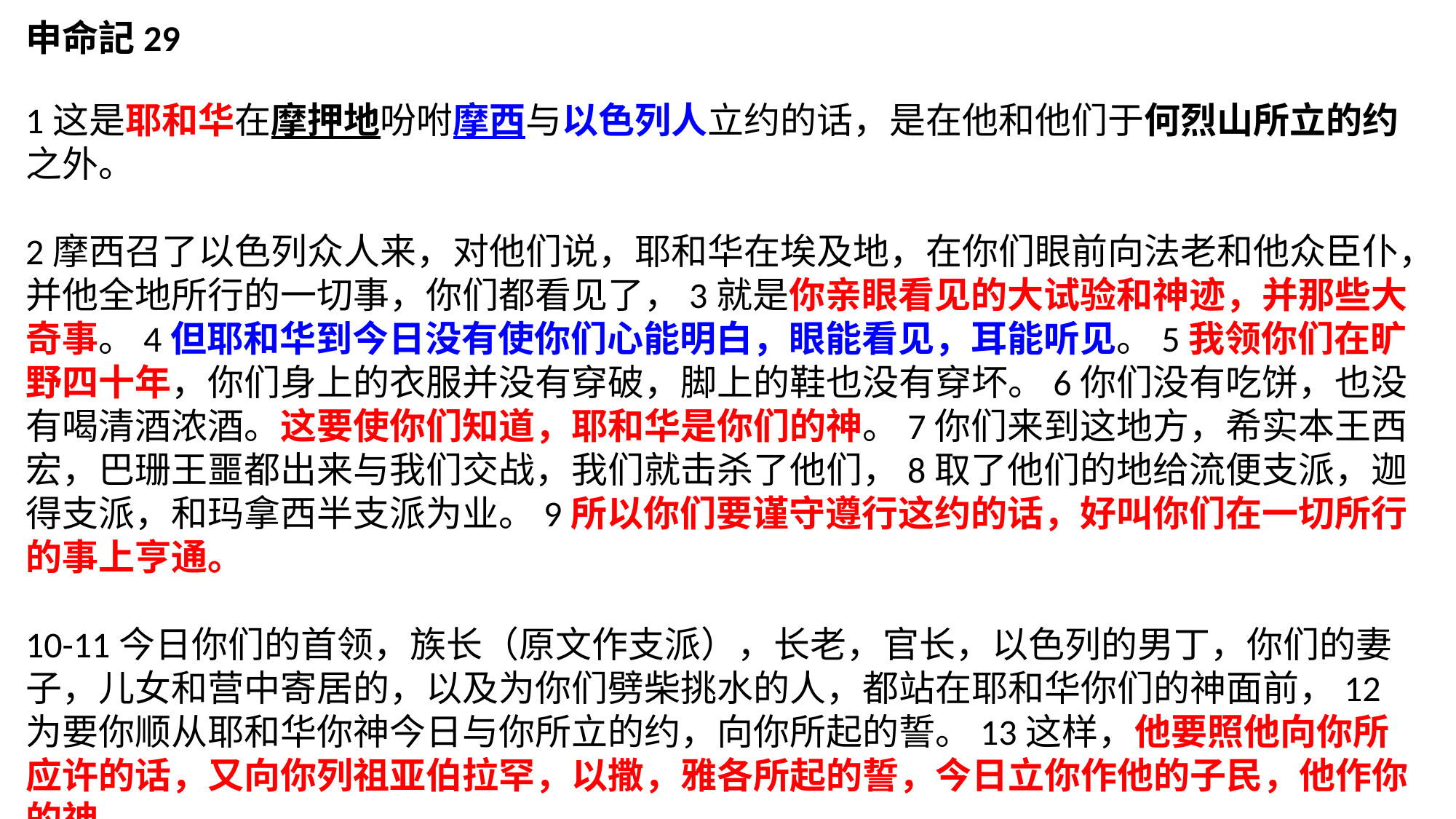

申命記29

1这是耶和华在摩押地吩咐摩西与以色列人立约的话，是在他和他们于何烈山所立的约之外。

2摩西召了以色列众人来，对他们说，耶和华在埃及地，在你们眼前向法老和他众臣仆，并他全地所行的一切事，你们都看见了，3就是你亲眼看见的大试验和神迹，并那些大奇事。4但耶和华到今日没有使你们心能明白，眼能看见，耳能听见。5我领你们在旷野四十年，你们身上的衣服并没有穿破，脚上的鞋也没有穿坏。6你们没有吃饼，也没有喝清酒浓酒。这要使你们知道，耶和华是你们的神。7你们来到这地方，希实本王西宏，巴珊王噩都出来与我们交战，我们就击杀了他们，8取了他们的地给流便支派，迦得支派，和玛拿西半支派为业。9所以你们要谨守遵行这约的话，好叫你们在一切所行的事上亨通。

10-11今日你们的首领，族长（原文作支派），长老，官长，以色列的男丁，你们的妻子，儿女和营中寄居的，以及为你们劈柴挑水的人，都站在耶和华你们的神面前，12为要你顺从耶和华你神今日与你所立的约，向你所起的誓。13这样，他要照他向你所应许的话，又向你列祖亚伯拉罕，以撒，雅各所起的誓，今日立你作他的子民，他作你的神。